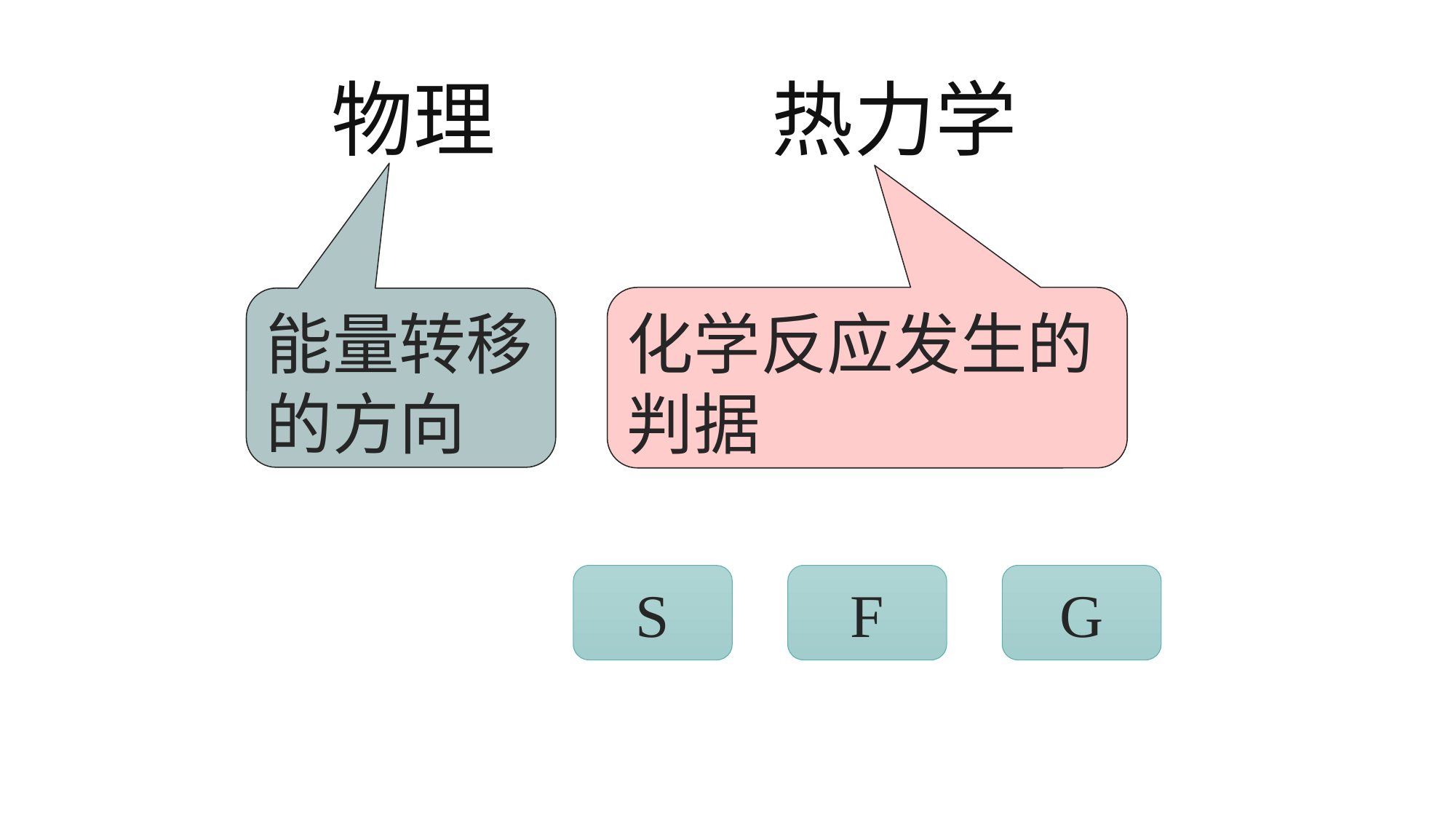

物理
热力学

化学反应发生的判据
能量转移的方向
S
F
G